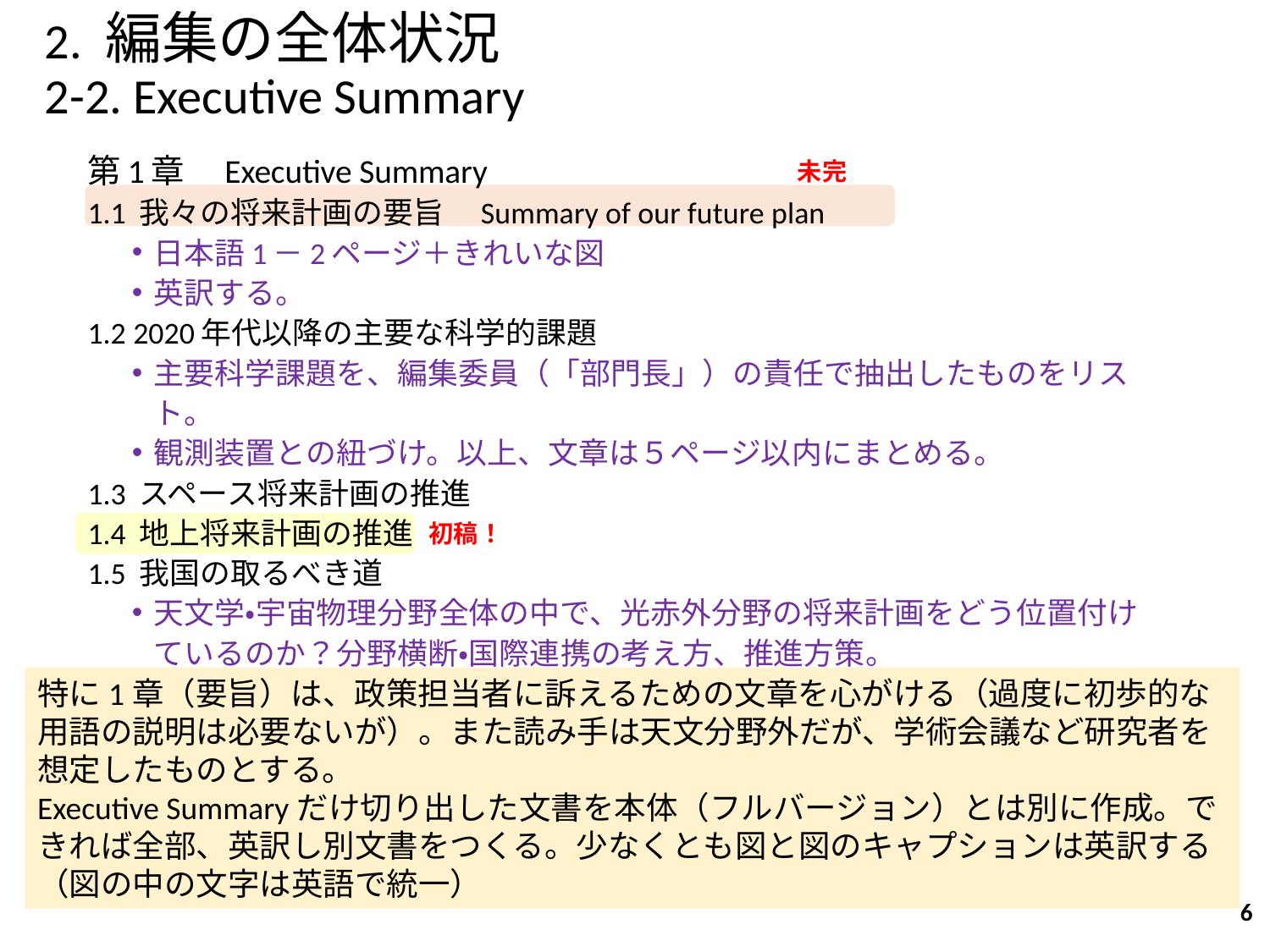

# 2. 編集の全体状況 2-2. Executive Summary
第1章　Executive Summary
1.1 我々の将来計画の要旨　Summary of our future plan
日本語1－2ページ＋きれいな図
英訳する。
1.2 2020年代以降の主要な科学的課題
主要科学課題を、編集委員（「部門長」）の責任で抽出したものをリスト。
観測装置との紐づけ。以上、文章は５ページ以内にまとめる。
1.3 スペース将来計画の推進
1.4 地上将来計画の推進
1.5 我国の取るべき道
天文学・宇宙物理分野全体の中で、光赤外分野の将来計画をどう位置付けているのか？分野横断・国際連携の考え方、推進方策。
未完

初稿！

特に1章（要旨）は、政策担当者に訴えるための文章を心がける（過度に初歩的な用語の説明は必要ないが）。また読み手は天文分野外だが、学術会議など研究者を想定したものとする。
Executive Summaryだけ切り出した文書を本体（フルバージョン）とは別に作成。できれば全部、英訳し別文書をつくる。少なくとも図と図のキャプションは英訳する（図の中の文字は英語で統一）
6